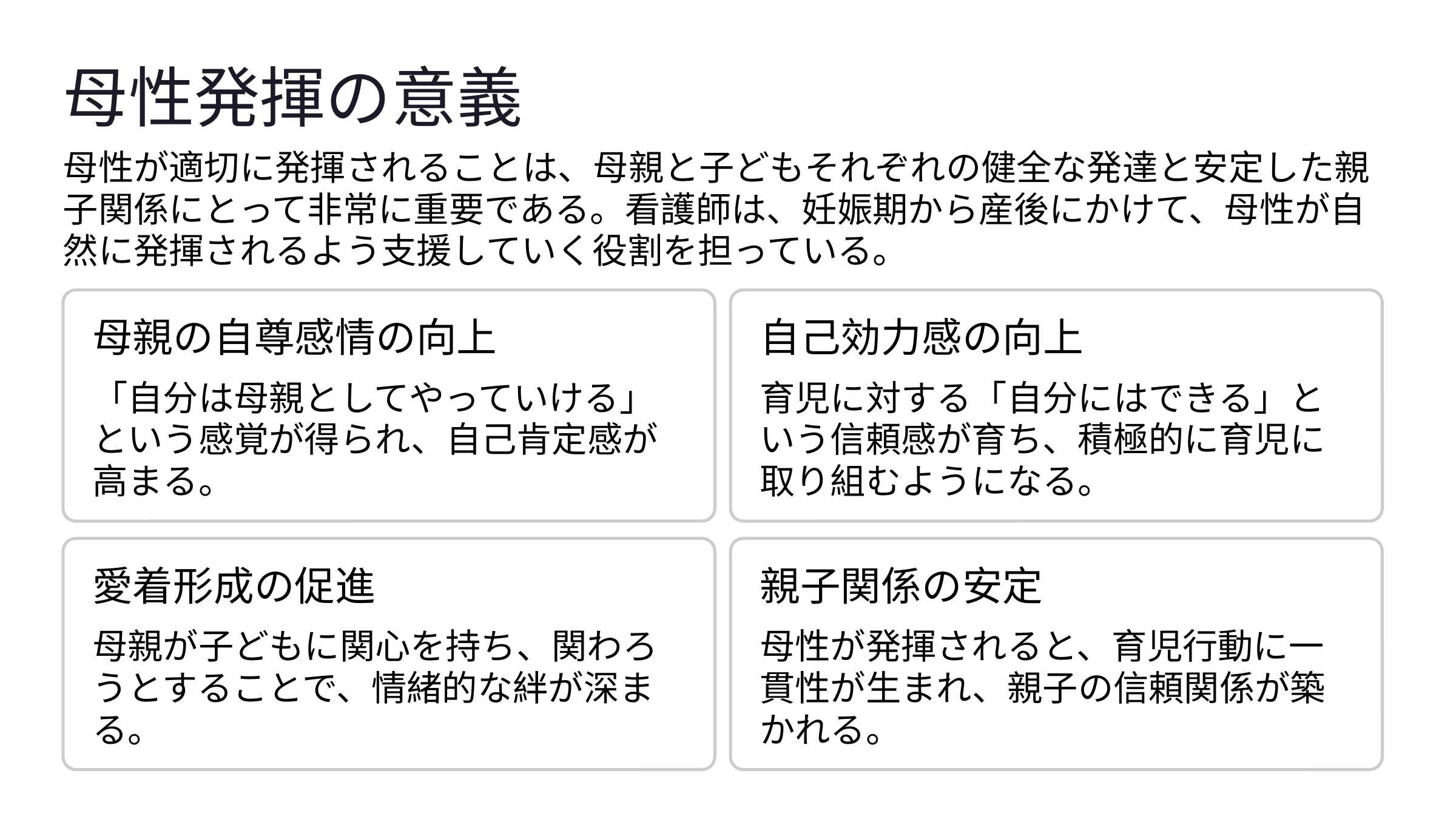

母性発揮の意義
母性が適切に発揮されることは、母親と子どもそれぞれの健全な発達と安定した親子関係にとって非常に重要である。看護師は、妊娠期から産後にかけて、母性が自然に発揮されるよう支援していく役割を担っている。

母親の自尊感情の向上
自己効力感の向上
「自分は母親としてやっていける」という感覚が得られ、自己肯定感が高まる。
育児に対する「自分にはできる」という信頼感が育ち、積極的に育児に取り組むようになる。

愛着形成の促進
親子関係の安定
母親が子どもに関心を持ち、関わろうとすることで、情緒的な絆が深まる。
母性が発揮されると、育児行動に一貫性が生まれ、親子の信頼関係が築かれる。